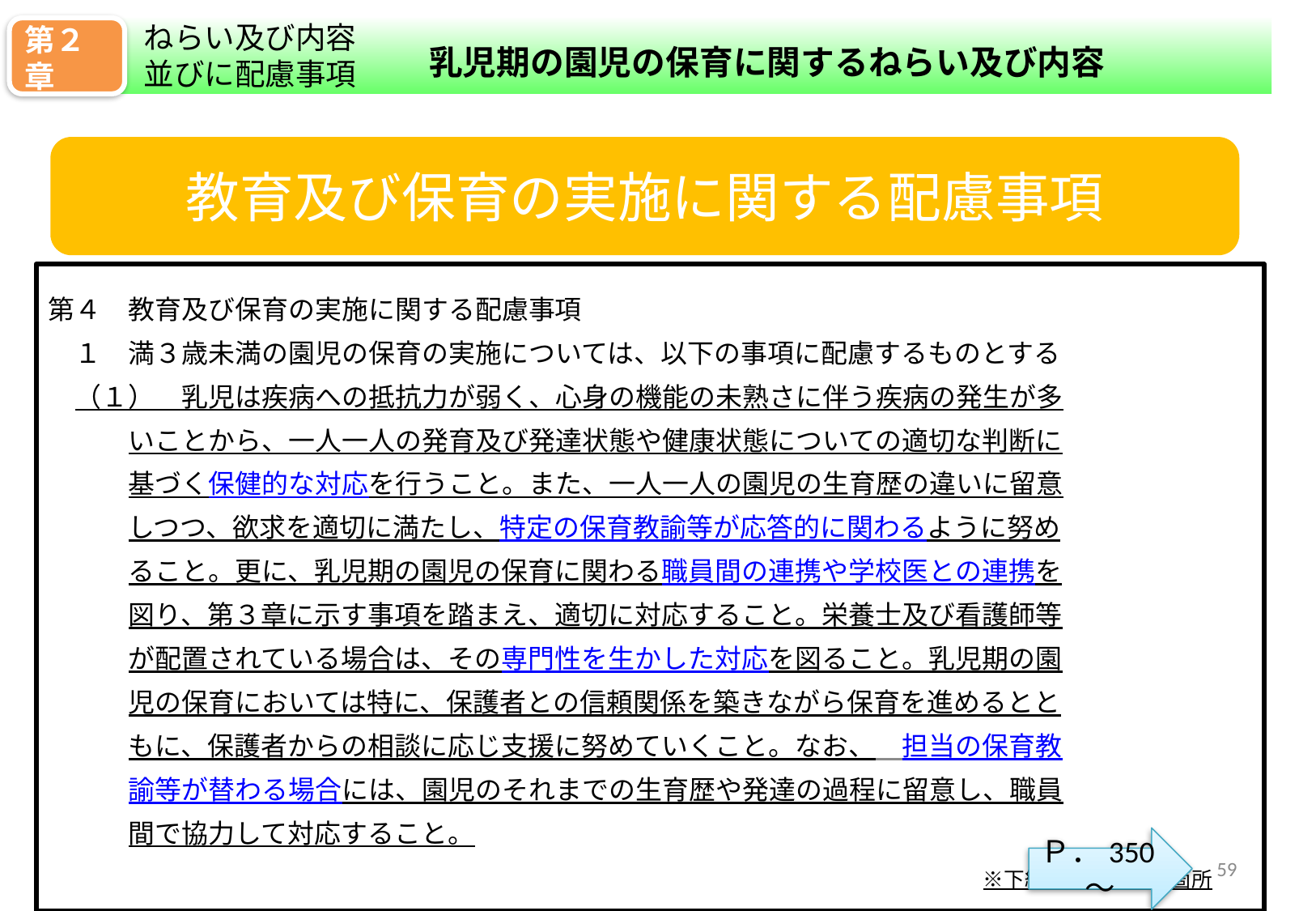

ねらい及び内容並びに配慮事項

第２章
　乳児期の園児の保育に関するねらい及び内容

教育及び保育の実施に関する配慮事項

第４　教育及び保育の実施に関する配慮事項
　１　満３歳未満の園児の保育の実施については、以下の事項に配慮するものとする
　（１）　乳児は疾病への抵抗力が弱く、心身の機能の未熟さに伴う疾病の発生が多
　　　いことから、一人一人の発育及び発達状態や健康状態についての適切な判断に
　　　基づく保健的な対応を行うこと。また、一人一人の園児の生育歴の違いに留意
　　　しつつ、欲求を適切に満たし、特定の保育教諭等が応答的に関わるように努め
　　　ること。更に、乳児期の園児の保育に関わる職員間の連携や学校医との連携を
　　　図り、第３章に示す事項を踏まえ、適切に対応すること。栄養士及び看護師等
　　　が配置されている場合は、その専門性を生かした対応を図ること。乳児期の園
　　　児の保育においては特に、保護者との信頼関係を築きながら保育を進めるとと
　　　もに、保護者からの相談に応じ支援に努めていくこと。なお、　担当の保育教
　　　諭等が替わる場合には、園児のそれまでの生育歴や発達の過程に留意し、職員
　　　間で協力して対応すること。
　　　　　　　　　　　　　　　　　　　　　　　　　　　　　　　　　　　※下線部：主な改訂箇所

Ｐ．350～
59